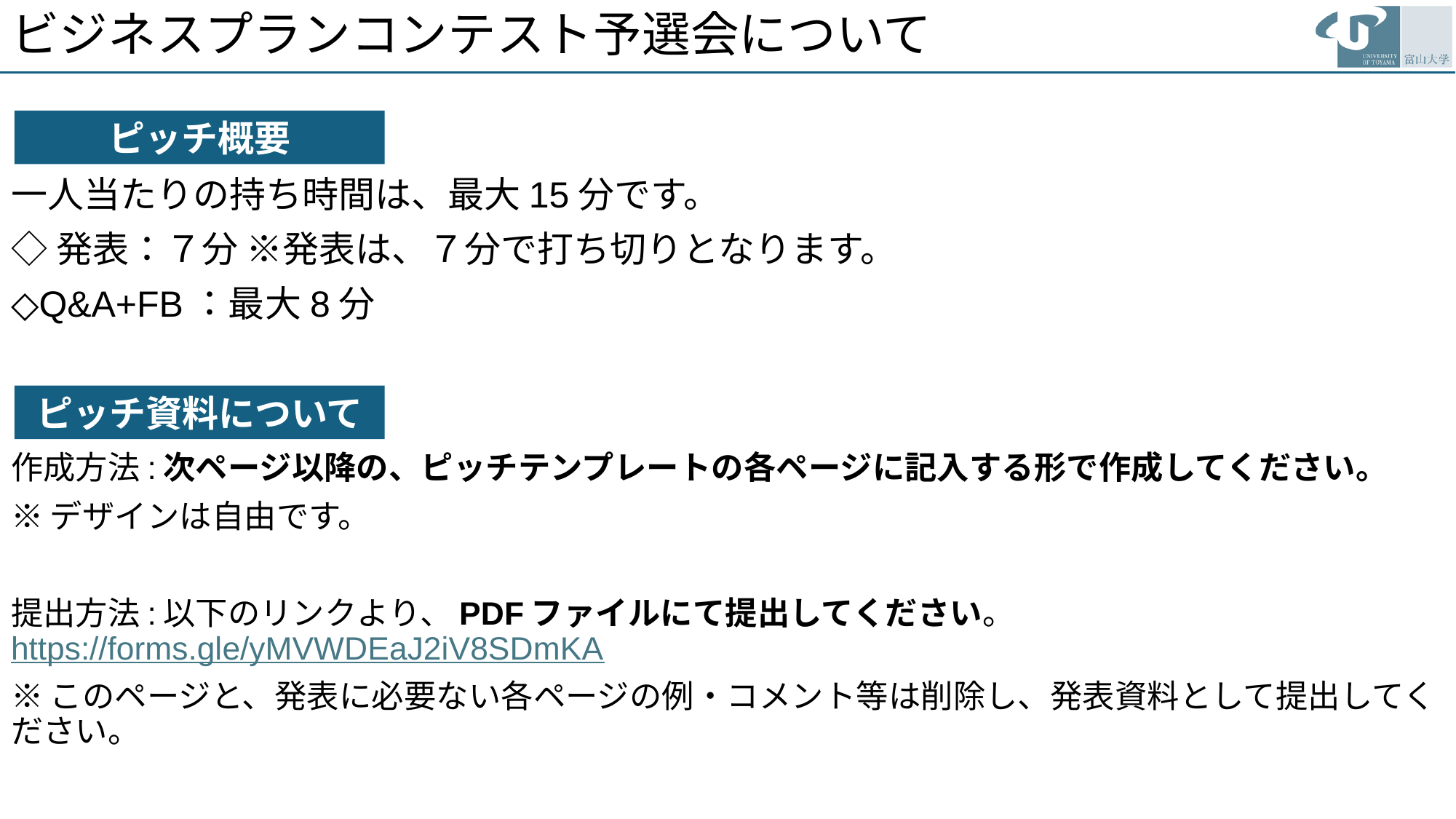

# ビジネスプランコンテスト予選会について
ピッチ概要
一人当たりの持ち時間は、最大15分です。
◇発表：７分 ※発表は、７分で打ち切りとなります。
◇Q&A+FB：最大8分
ピッチ資料について
作成方法:次ページ以降の、ピッチテンプレートの各ページに記入する形で作成してください。
※デザインは自由です。

提出方法:以下のリンクより、PDFファイルにて提出してください。https://forms.gle/yMVWDEaJ2iV8SDmKA
※このページと、発表に必要ない各ページの例・コメント等は削除し、発表資料として提出してください。